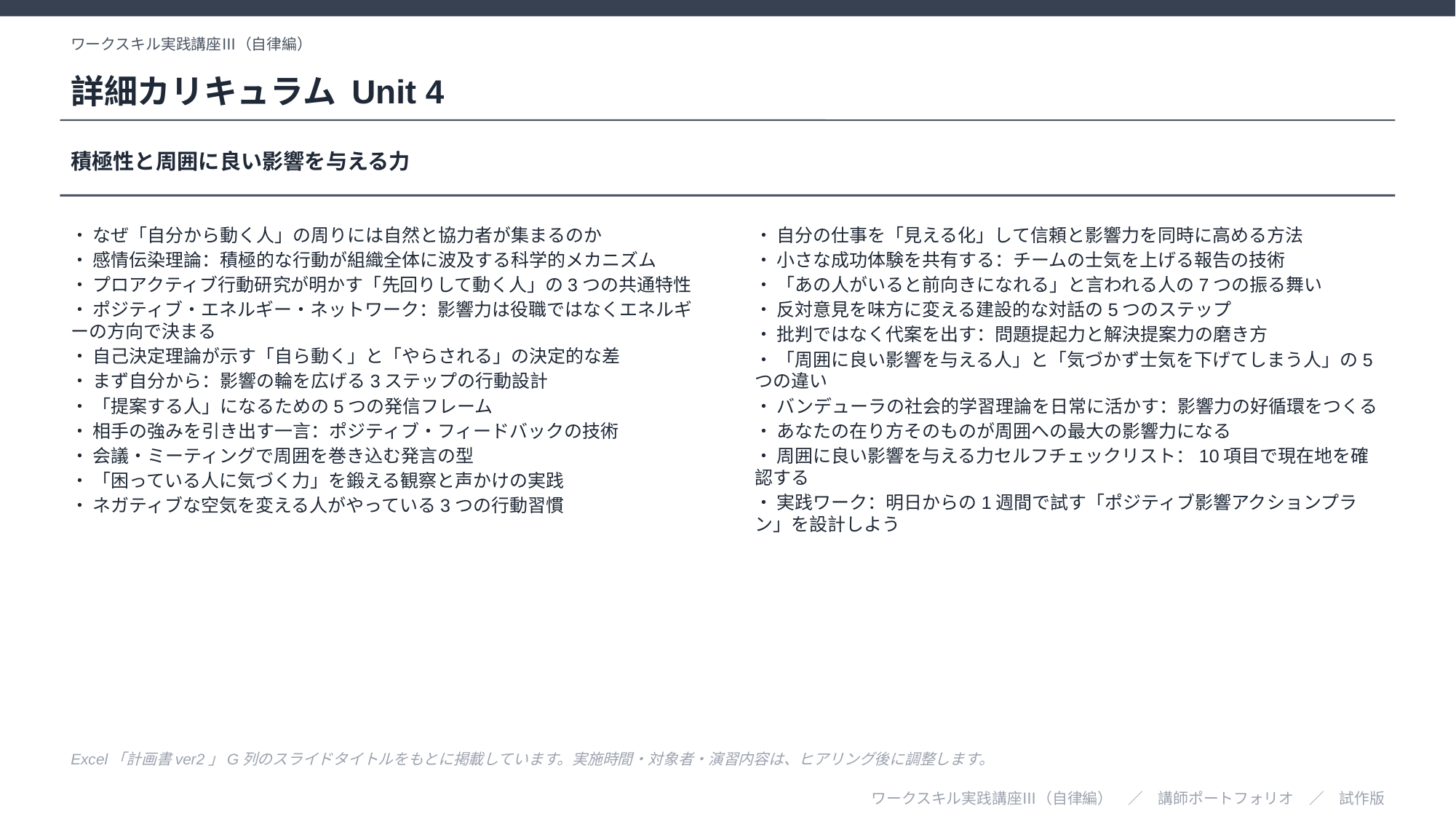

ワークスキル実践講座Ⅲ（自律編）
詳細カリキュラム Unit 4

積極性と周囲に良い影響を与える力

・ なぜ「自分から動く人」の周りには自然と協力者が集まるのか
・ 感情伝染理論：積極的な行動が組織全体に波及する科学的メカニズム
・ プロアクティブ行動研究が明かす「先回りして動く人」の3つの共通特性
・ ポジティブ・エネルギー・ネットワーク：影響力は役職ではなくエネルギーの方向で決まる
・ 自己決定理論が示す「自ら動く」と「やらされる」の決定的な差
・ まず自分から：影響の輪を広げる3ステップの行動設計
・ 「提案する人」になるための5つの発信フレーム
・ 相手の強みを引き出す一言：ポジティブ・フィードバックの技術
・ 会議・ミーティングで周囲を巻き込む発言の型
・ 「困っている人に気づく力」を鍛える観察と声かけの実践
・ ネガティブな空気を変える人がやっている3つの行動習慣
・ 自分の仕事を「見える化」して信頼と影響力を同時に高める方法
・ 小さな成功体験を共有する：チームの士気を上げる報告の技術
・ 「あの人がいると前向きになれる」と言われる人の7つの振る舞い
・ 反対意見を味方に変える建設的な対話の5つのステップ
・ 批判ではなく代案を出す：問題提起力と解決提案力の磨き方
・ 「周囲に良い影響を与える人」と「気づかず士気を下げてしまう人」の5つの違い
・ バンデューラの社会的学習理論を日常に活かす：影響力の好循環をつくる
・ あなたの在り方そのものが周囲への最大の影響力になる
・ 周囲に良い影響を与える力セルフチェックリスト：10項目で現在地を確認する
・ 実践ワーク：明日からの1週間で試す「ポジティブ影響アクションプラン」を設計しよう
Excel「計画書ver2」G列のスライドタイトルをもとに掲載しています。実施時間・対象者・演習内容は、ヒアリング後に調整します。
ワークスキル実践講座Ⅲ（自律編）　／　講師ポートフォリオ　／　試作版